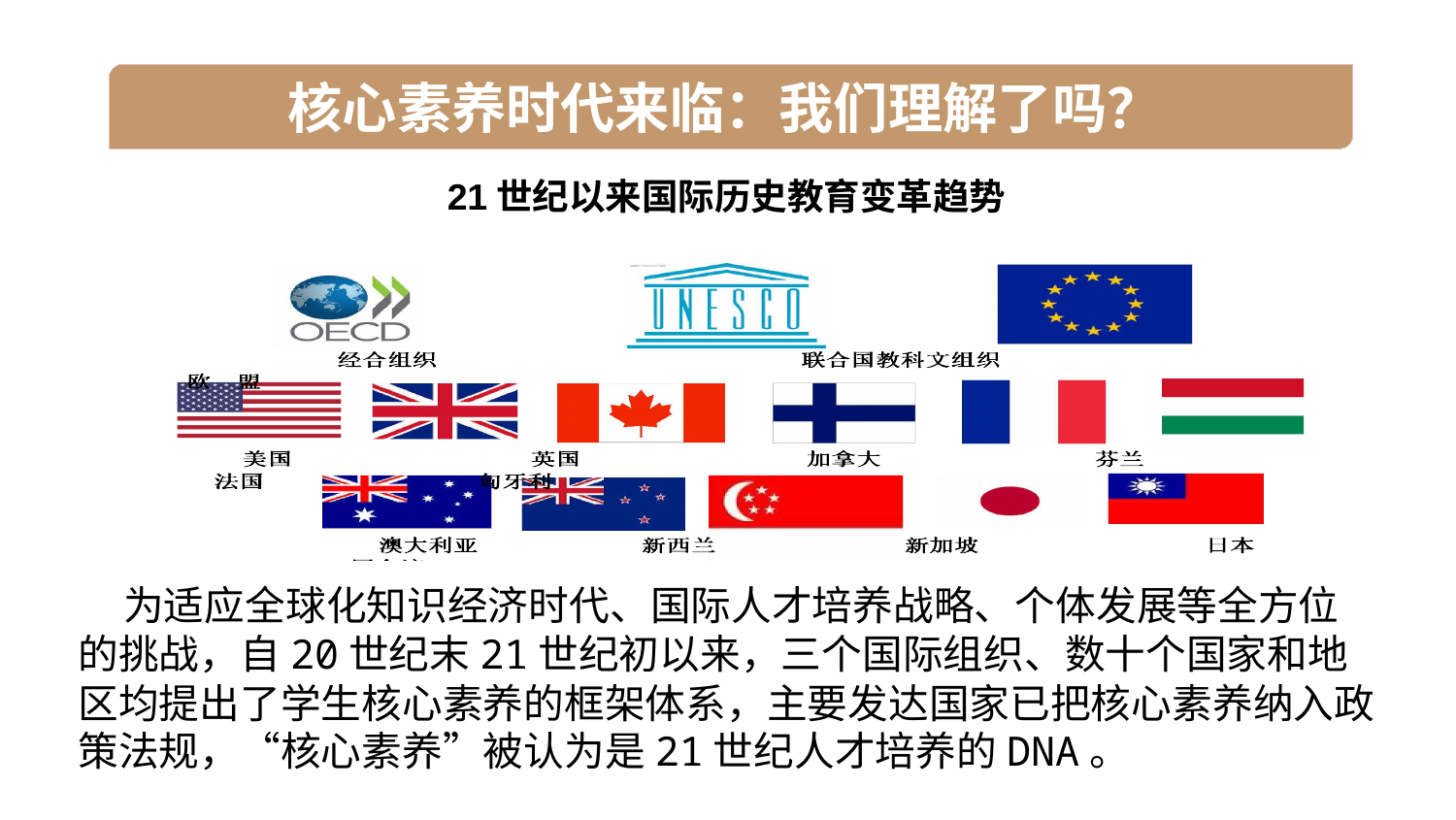

核心素养时代来临：我们理解了吗？
21世纪以来国际历史教育变革趋势

    为适应全球化知识经济时代、国际人才培养战略、个体发展等全方位的挑战，自20世纪末21世纪初以来，三个国际组织、数十个国家和地区均提出了学生核心素养的框架体系，主要发达国家已把核心素养纳入政策法规，“核心素养”被认为是21世纪人才培养的DNA。